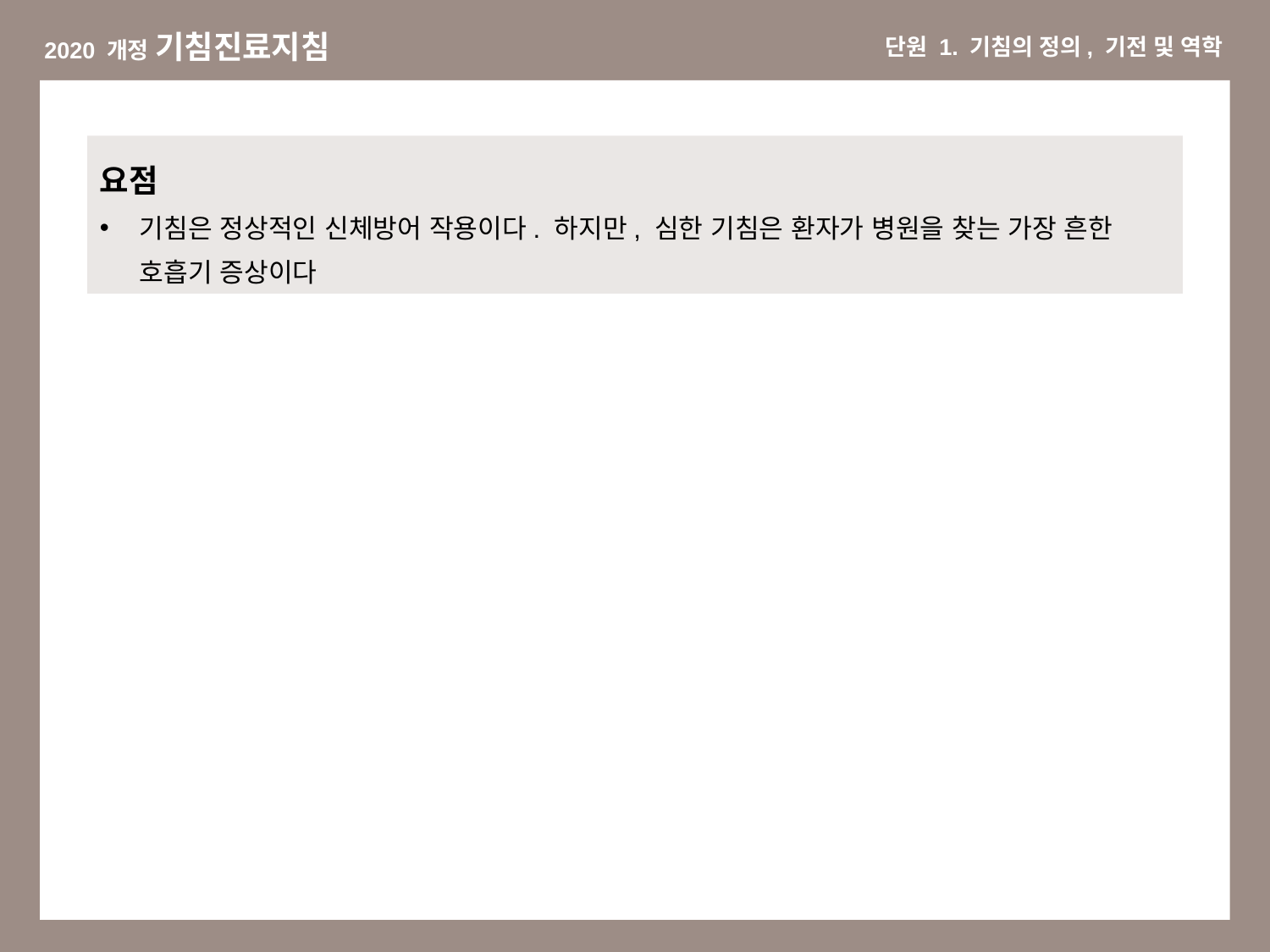

요점
기침은 정상적인 신체방어 작용이다. 하지만, 심한 기침은 환자가 병원을 찾는 가장 흔한 호흡기 증상이다